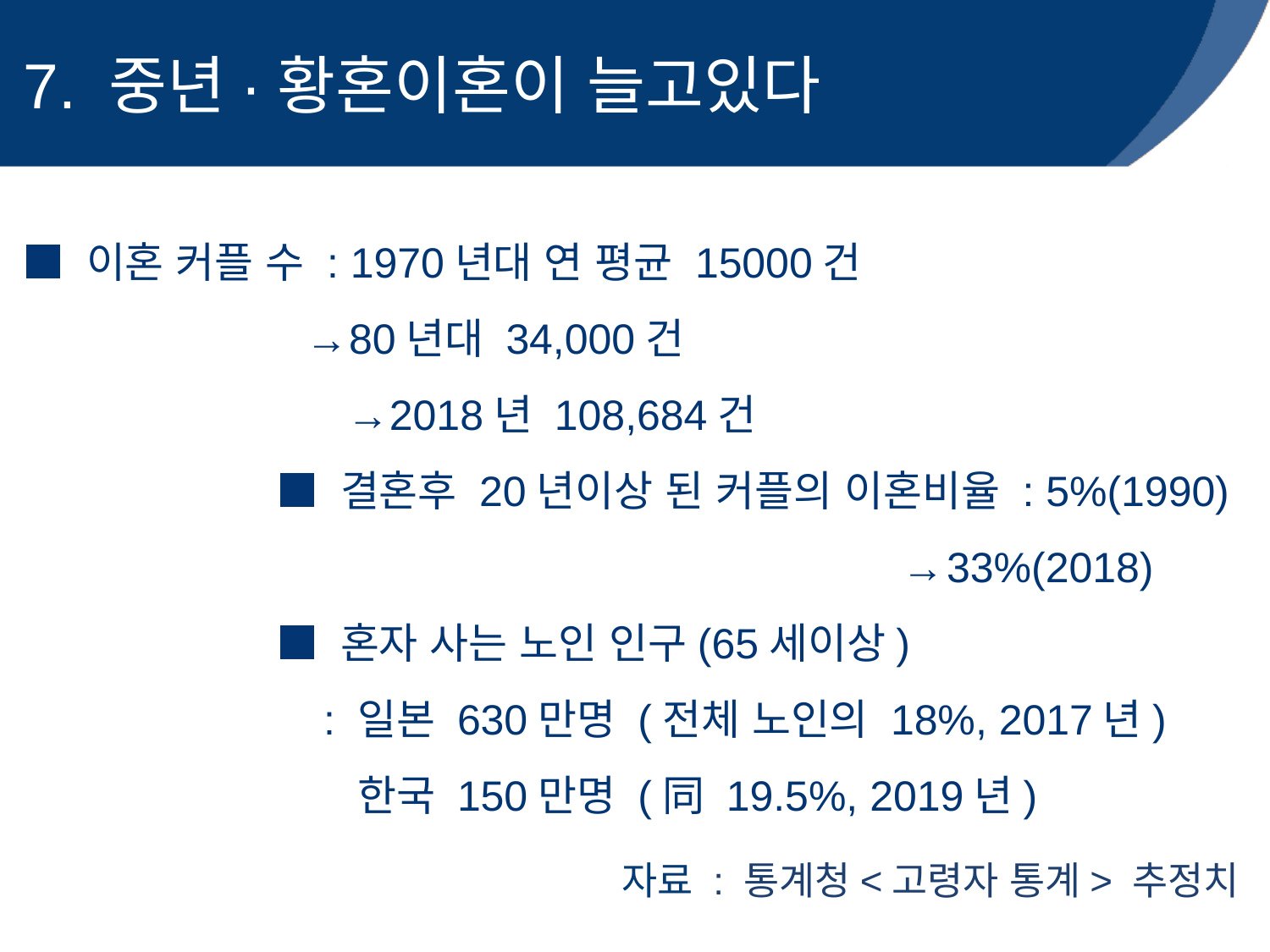

7. 중년·황혼이혼이 늘고있다
■ 이혼 커플 수 : 1970년대 연 평균 15000건
                        →80년대 34,000건
      →2018년 108,684건
■ 결혼후 20년이상 된 커플의 이혼비율 : 5%(1990)
                                                     →33%(2018)
■ 혼자 사는 노인 인구(65세이상)
    : 일본 630만명 (전체 노인의 18%, 2017년)
      한국 150만명 (同 19.5%, 2019년)
자료 : 통계청<고령자 통계> 추정치